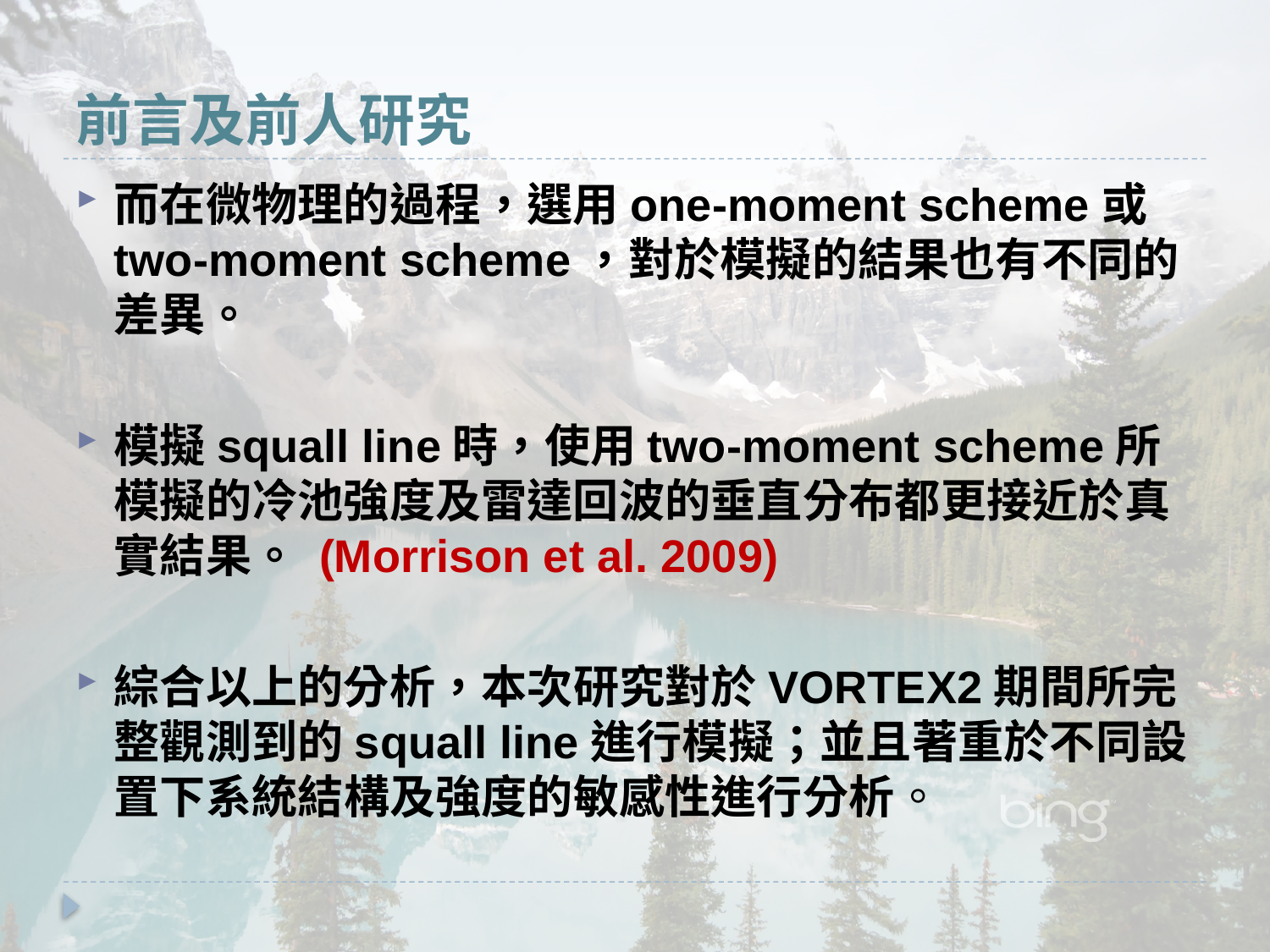

# 前言及前人研究
而在微物理的過程，選用one-moment scheme或two-moment scheme，對於模擬的結果也有不同的差異。

模擬squall line時，使用two-moment scheme所模擬的冷池強度及雷達回波的垂直分布都更接近於真實結果。 (Morrison et al. 2009)

綜合以上的分析，本次研究對於VORTEX2期間所完整觀測到的squall line進行模擬；並且著重於不同設置下系統結構及強度的敏感性進行分析。